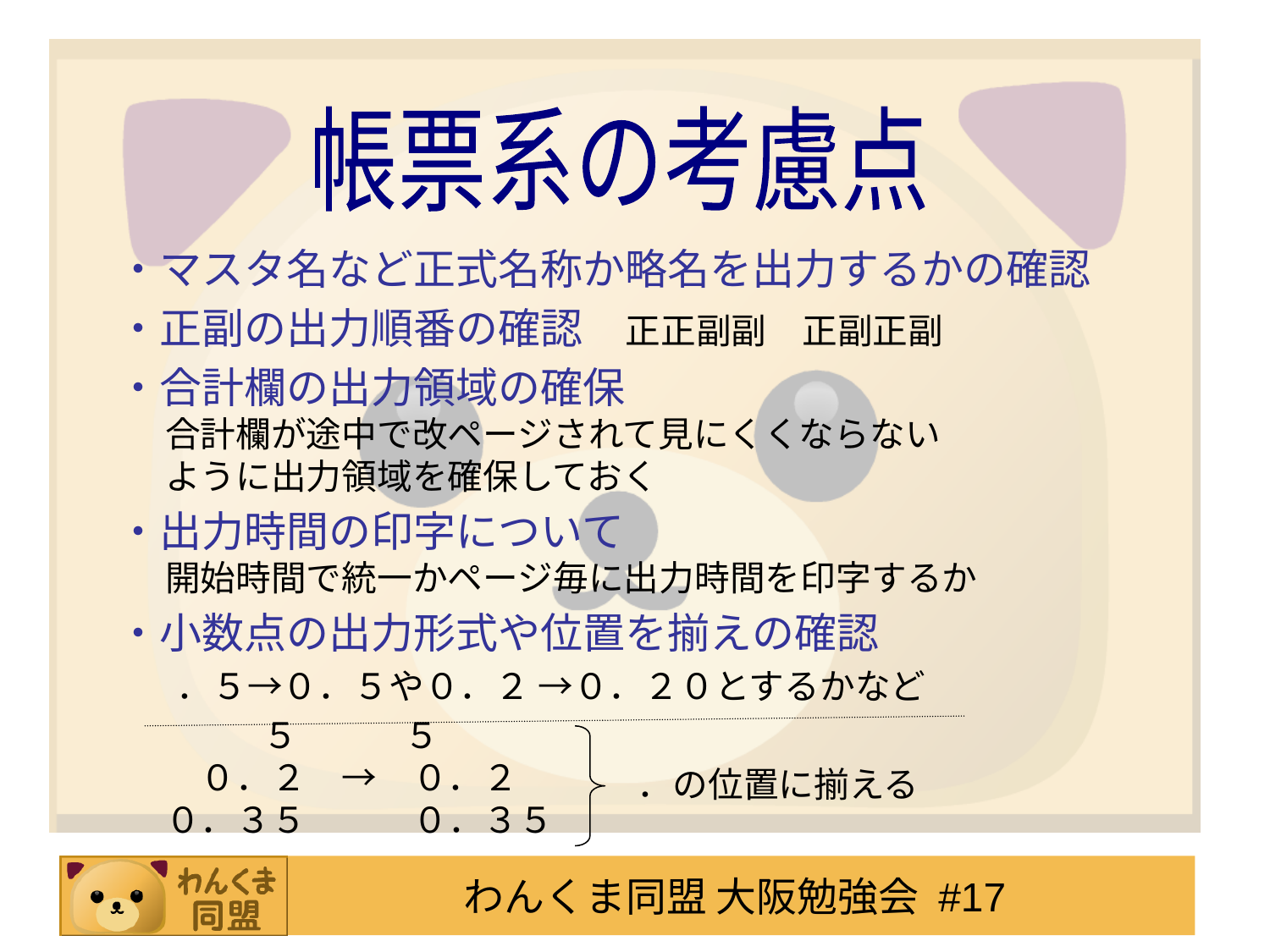

帳票系の考慮点
・マスタ名など正式名称か略名を出力するかの確認
・正副の出力順番の確認　正正副副　正副正副
・合計欄の出力領域の確保
合計欄が途中で改ページされて見にくくならない
ように出力領域を確保しておく
・出力時間の印字について
開始時間で統一かページ毎に出力時間を印字するか
・小数点の出力形式や位置を揃えの確認
  　．５→０．５や０．２ →０．２０とするかなど
　　　     ５　　　５　
　０．２　→　０．２
０．３５　　　０．３５

．の位置に揃える